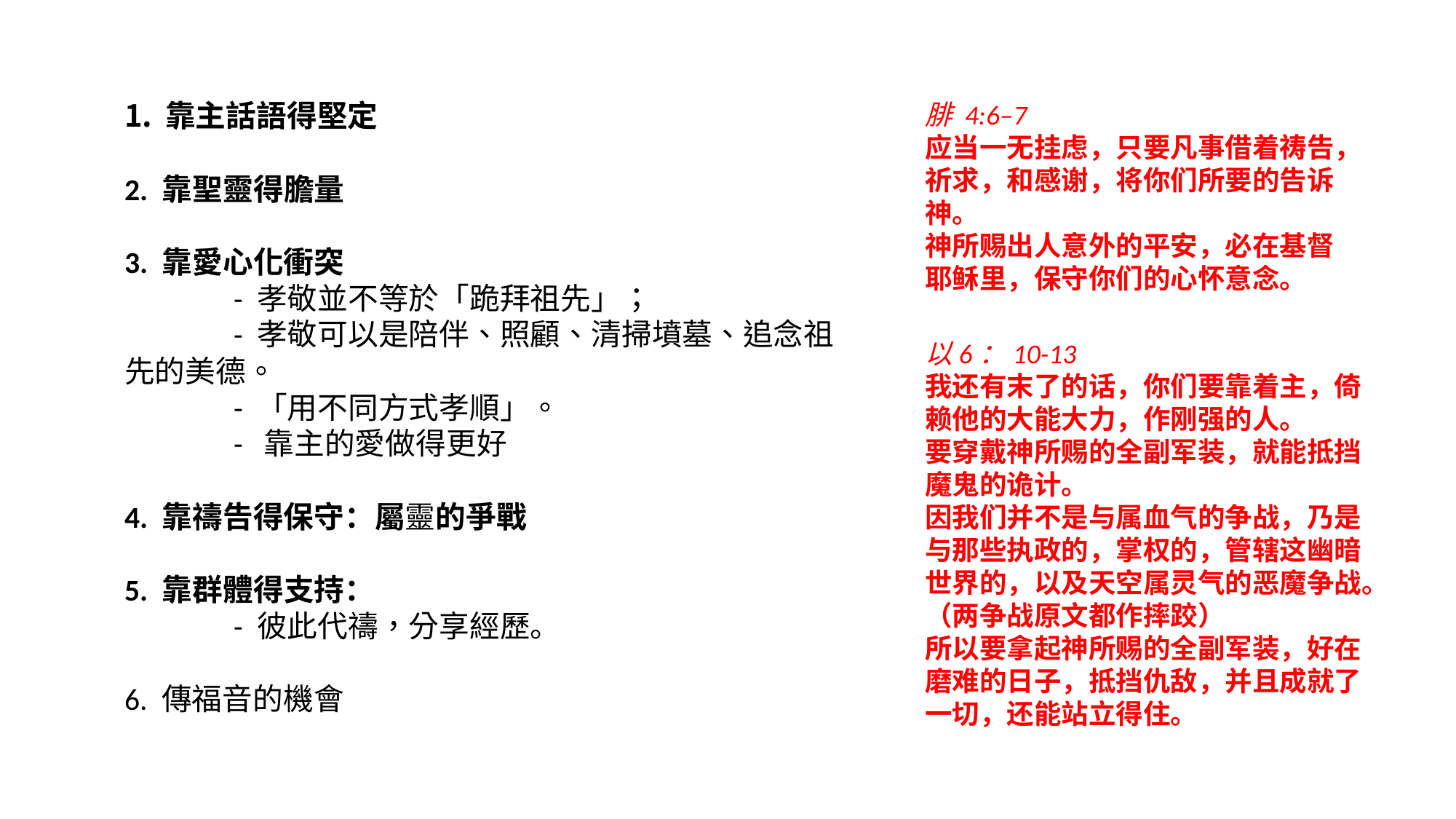

靠主話語得堅定

2. 靠聖靈得膽量

3. 靠愛心化衝突
	- 孝敬並不等於「跪拜祖先」；
	- 孝敬可以是陪伴、照顧、清掃墳墓、追念祖先的美德。
	- 「用不同方式孝順」。
	-  靠主的愛做得更好

4. 靠禱告得保守：屬靈的爭戰

5. 靠群體得支持：
	- 彼此代禱，分享經歷。

6. 傳福音的機會
腓 4:6–7
应当一无挂虑，只要凡事借着祷告，祈求，和感谢，将你们所要的告诉神。
神所赐出人意外的平安，必在基督耶稣里，保守你们的心怀意念。
以6：10-13
我还有末了的话，你们要靠着主，倚赖他的大能大力，作刚强的人。
要穿戴神所赐的全副军装，就能抵挡魔鬼的诡计。
因我们并不是与属血气的争战，乃是与那些执政的，掌权的，管辖这幽暗世界的，以及天空属灵气的恶魔争战。（两争战原文都作摔跤）
所以要拿起神所赐的全副军装，好在磨难的日子，抵挡仇敌，并且成就了一切，还能站立得住。